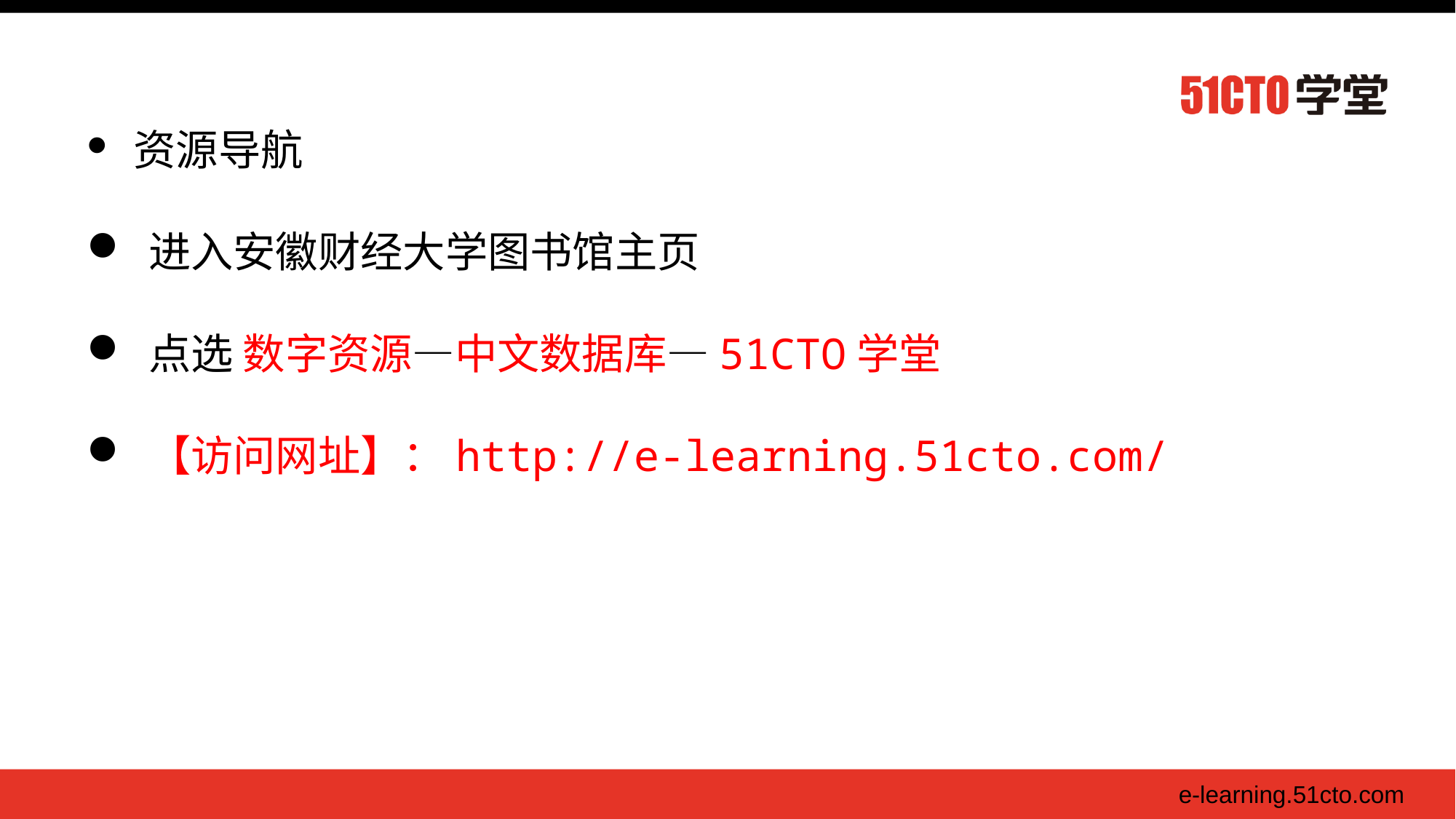

资源导航
 进入安徽财经大学图书馆主页
 点选 数字资源—中文数据库—51CTO学堂
 【访问网址】：http://e-learning.51cto.com/